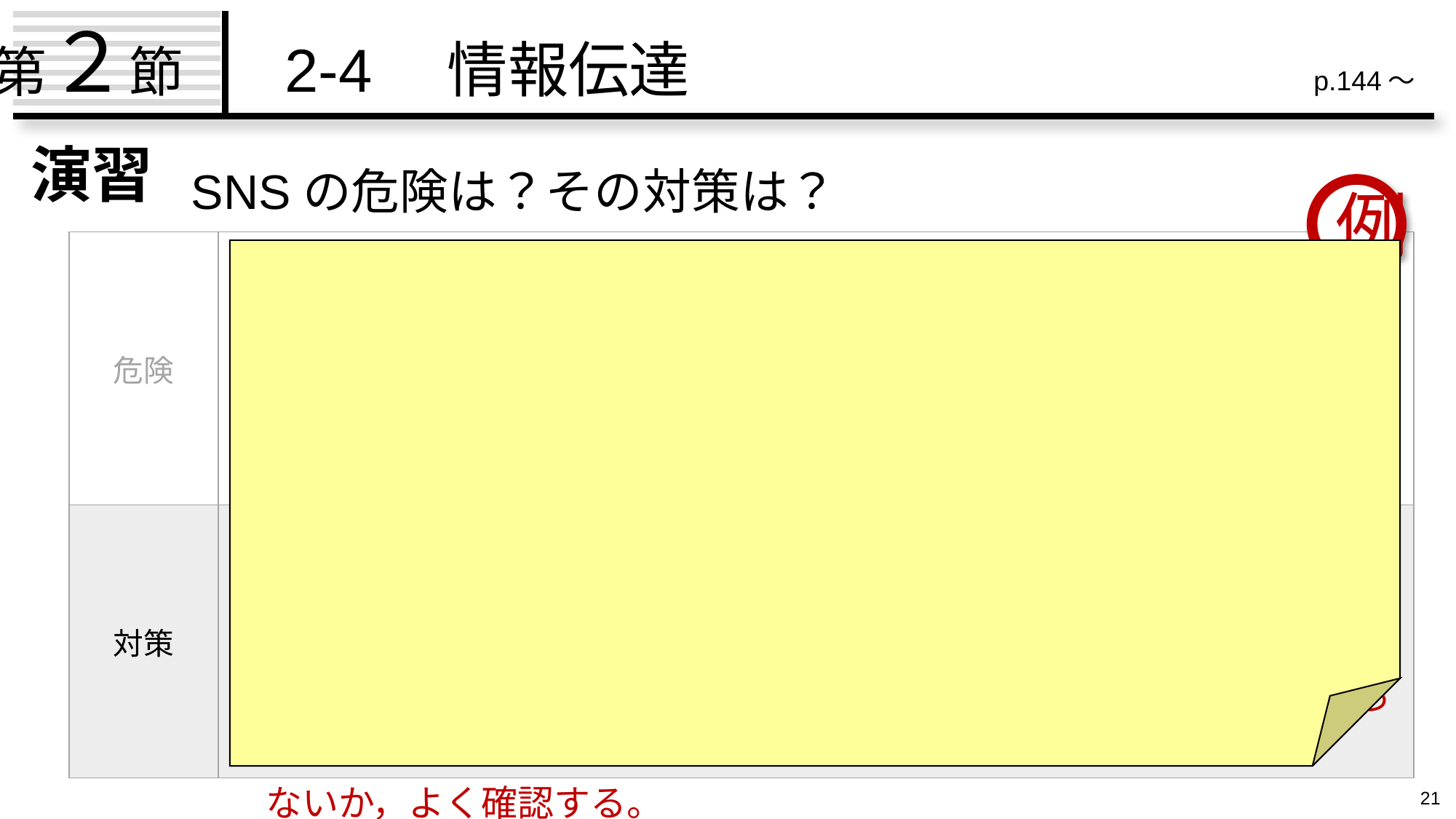

第２節　2-4　情報伝達
p.144～
演習
　　　SNSの危険は？その対策は？
例
| 危険 | ・情報の信頼性に欠ける。 ・自分が発信した情報がグループ外に流出する。 ・誤解を与える恐れがある。 ・画像から個人情報が特定される。 ・コメントや画像など拡散された情報は半永久的に残る。（デジタルタトゥー） |
| --- | --- |
| 対策 | ・別のWebページと比較する。本で調べる。 ・全世界の人に見られることを想定して情報発信する。 ・入力した情報を発信（投稿）する前に，よく確認する。 ・撮影した動画像に個人を特定される情報や知られては困る情報が写ってい 　ないか，よく確認する。 |

21